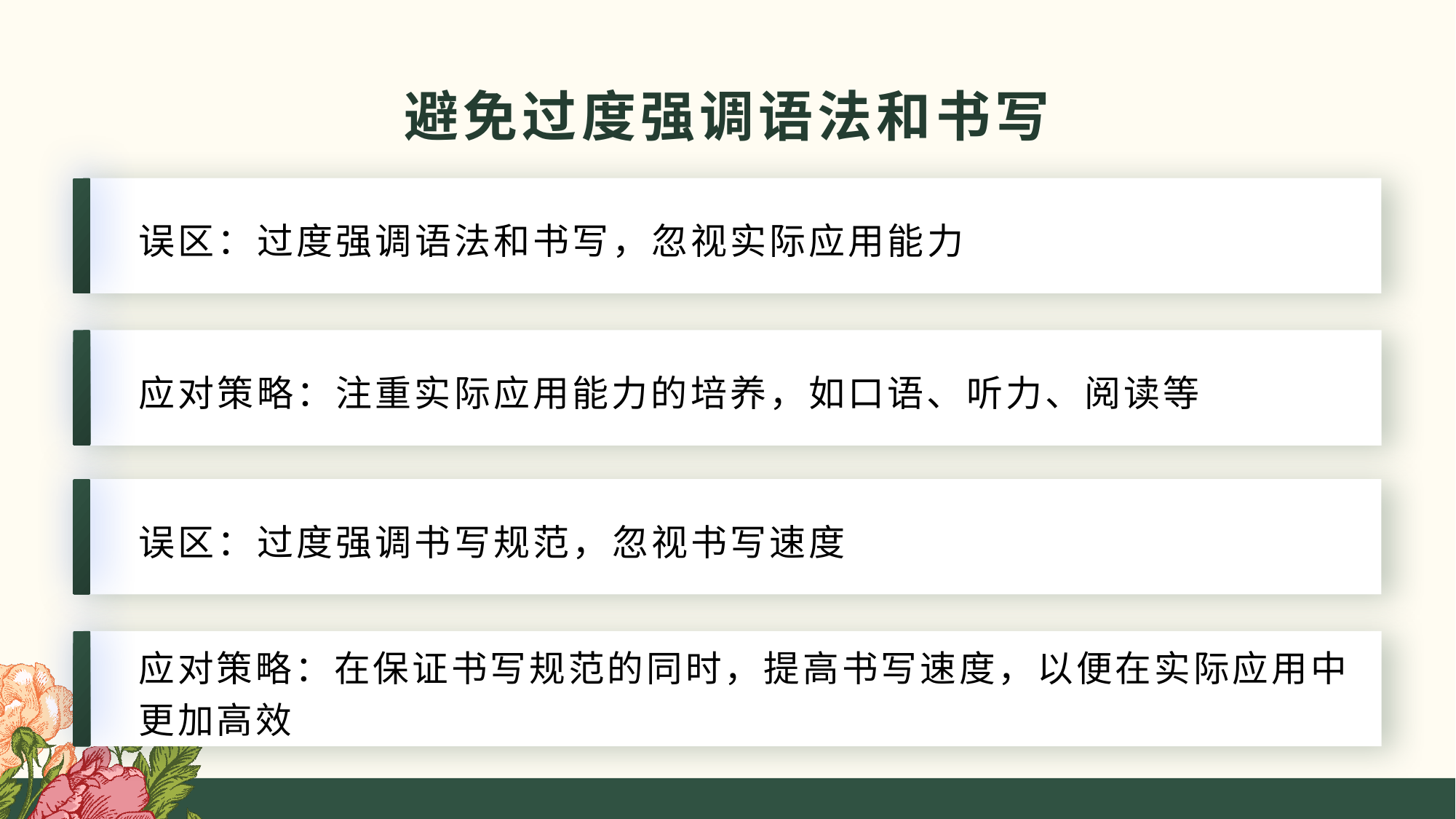

避免过度强调语法和书写
误区：过度强调语法和书写，忽视实际应用能力

应对策略：注重实际应用能力的培养，如口语、听力、阅读等

误区：过度强调书写规范，忽视书写速度

应对策略：在保证书写规范的同时，提高书写速度，以便在实际应用中更加高效